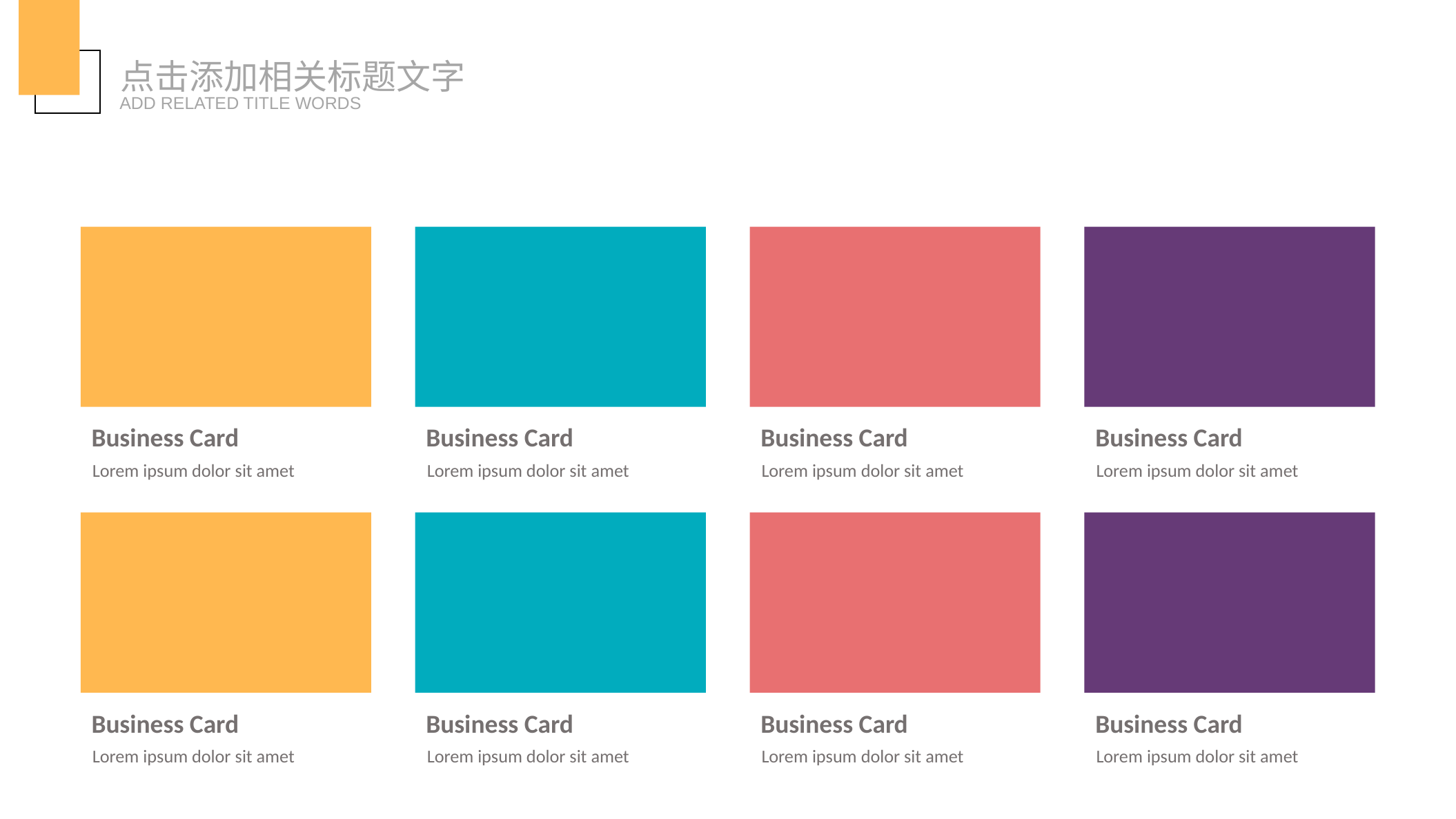

点击添加相关标题文字
ADD RELATED TITLE WORDS

Business Card
Lorem ipsum dolor sit amet
Business Card
Lorem ipsum dolor sit amet
Business Card
Lorem ipsum dolor sit amet
Business Card
Lorem ipsum dolor sit amet

Business Card
Lorem ipsum dolor sit amet
Business Card
Lorem ipsum dolor sit amet
Business Card
Lorem ipsum dolor sit amet
Business Card
Lorem ipsum dolor sit amet